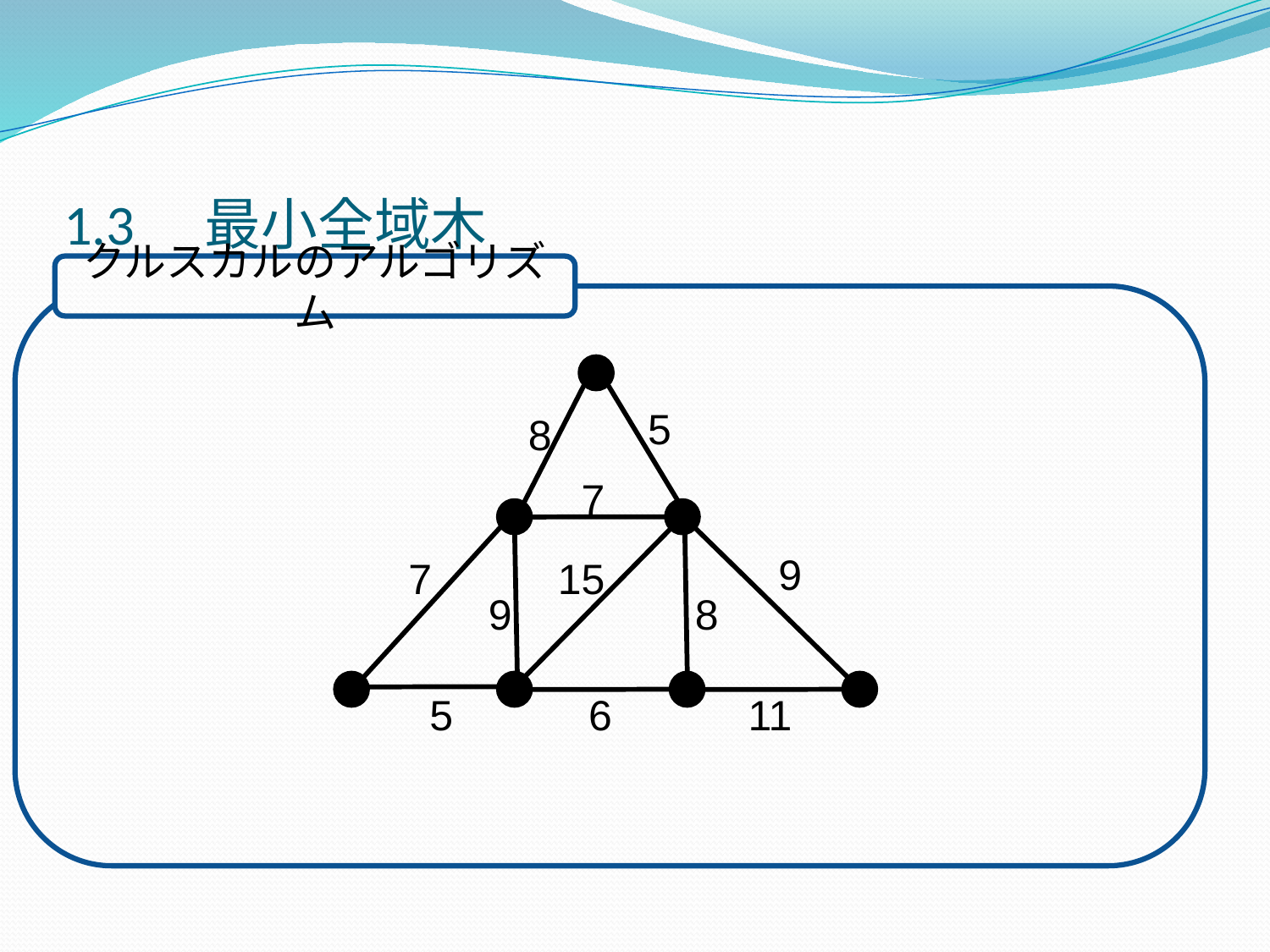

# 1.3　最小全域木
クルスカルのアルゴリズム

5
8
7
9
7
15
8
9
5
6
11